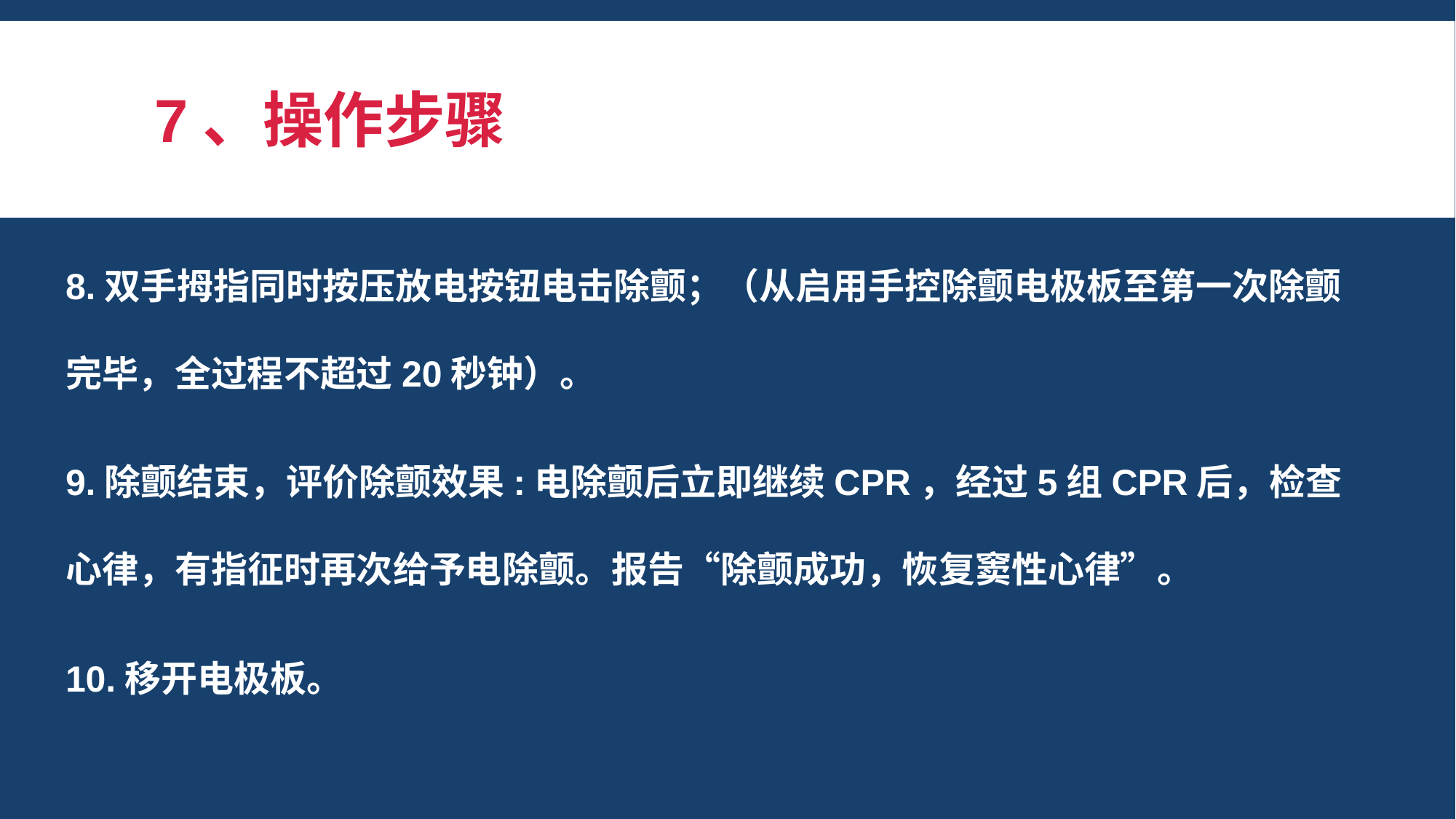

# 7、操作步骤
8.双手拇指同时按压放电按钮电击除颤；（从启用手控除颤电极板至第一次除颤完毕，全过程不超过20秒钟）。
9.除颤结束，评价除颤效果:电除颤后立即继续CPR，经过5组CPR后，检查心律，有指征时再次给予电除颤。报告“除颤成功，恢复窦性心律”。
10.移开电极板。